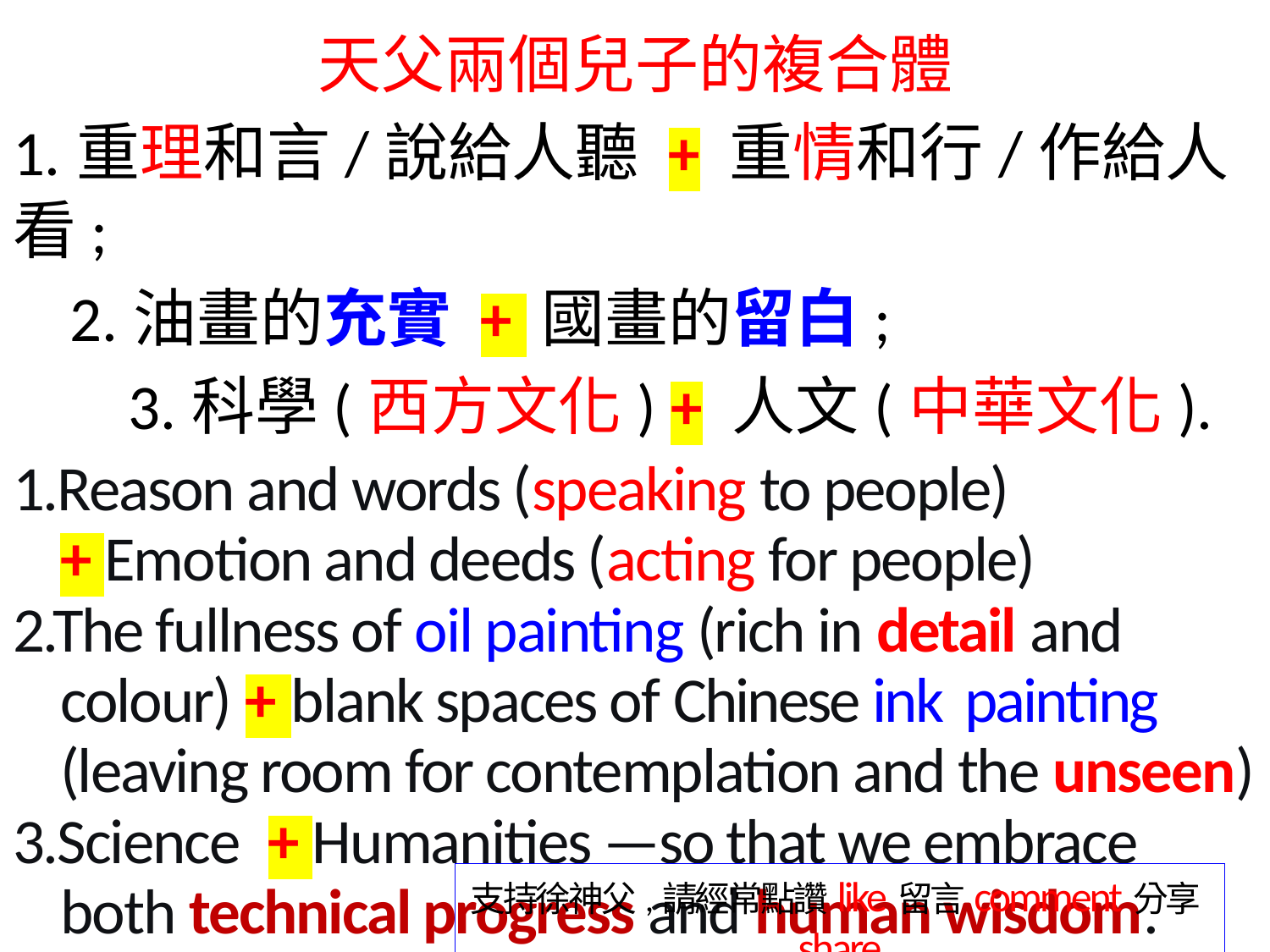

天父兩個兒子的複合體
1.重理和言/說給人聽 + 重情和行/作給人看;
    2.油畫的充實 + 國畫的留白;
        3.科學(西方文化) + 人文(中華文化).
1.Reason and words (speaking to people) 
+ Emotion and deeds (acting for people)
2.The fullness of oil painting (rich in detail and colour) + blank spaces of Chinese ink  painting
(leaving room for contemplation and the unseen)
3.Science  + Humanities —so that we embrace both technical progress and human wisdom.
支持徐神父,請經常點讚like留言comment分享share